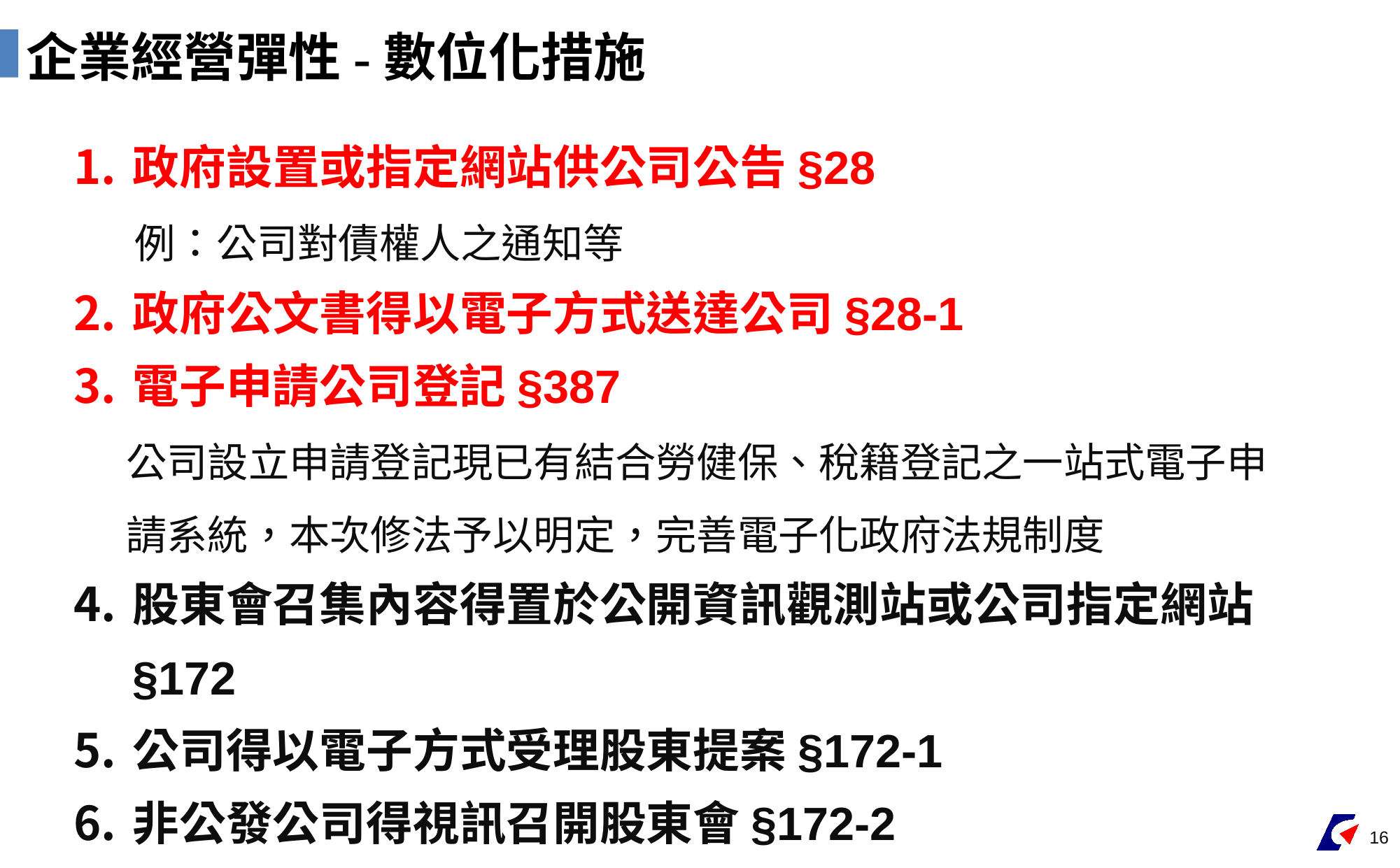

企業經營彈性-數位化措施
政府設置或指定網站供公司公告§28
例：公司對債權人之通知等
政府公文書得以電子方式送達公司§28-1
電子申請公司登記§387
公司設立申請登記現已有結合勞健保、稅籍登記之一站式電子申請系統，本次修法予以明定，完善電子化政府法規制度
股東會召集內容得置於公開資訊觀測站或公司指定網站§172
公司得以電子方式受理股東提案§172-1
非公發公司得視訊召開股東會§172-2
16